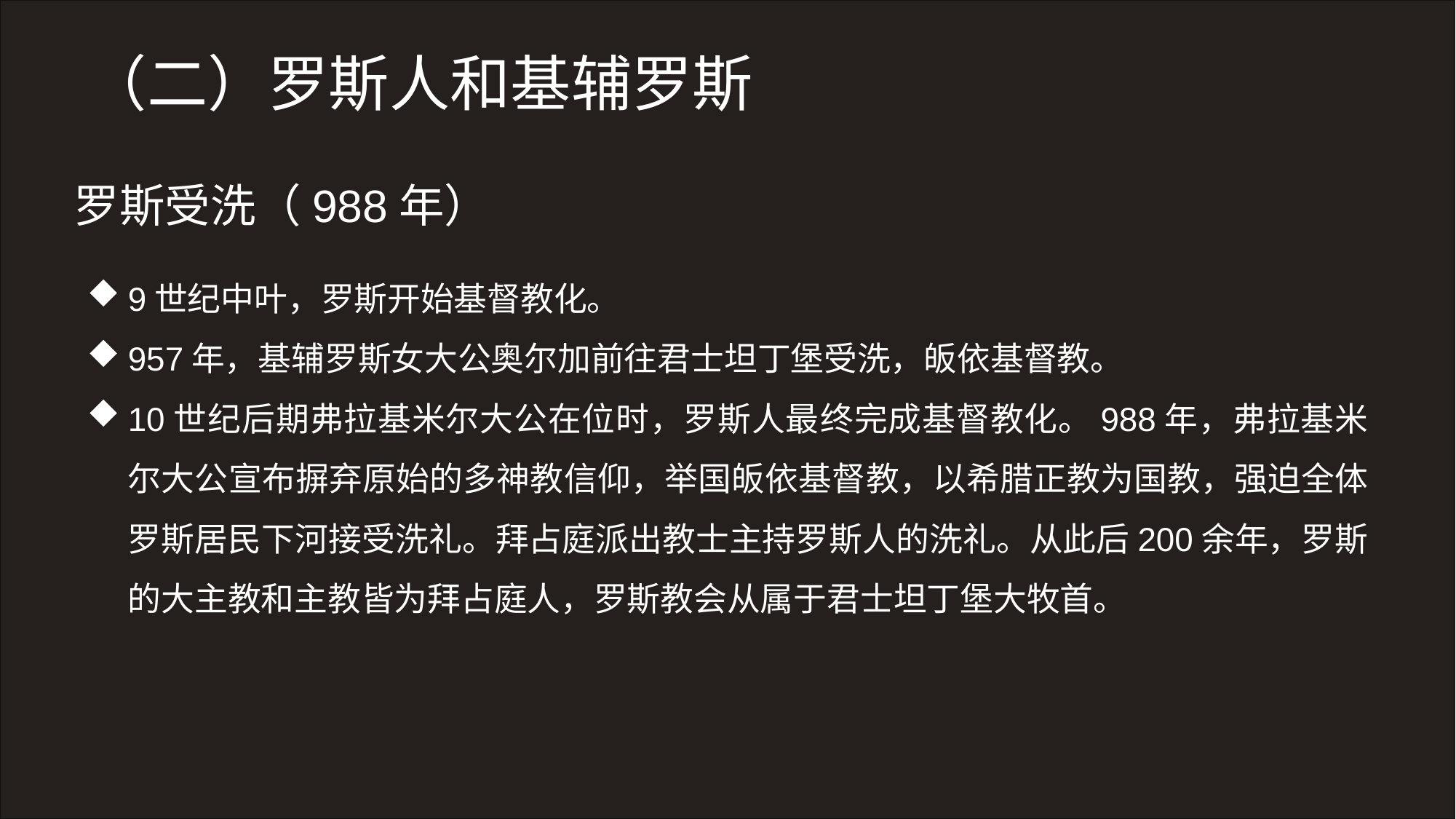

（二）罗斯人和基辅罗斯
罗斯受洗（988年）
9世纪中叶，罗斯开始基督教化。
957年，基辅罗斯女大公奥尔加前往君士坦丁堡受洗，皈依基督教。
10世纪后期弗拉基米尔大公在位时，罗斯人最终完成基督教化。988年，弗拉基米尔大公宣布摒弃原始的多神教信仰，举国皈依基督教，以希腊正教为国教，强迫全体罗斯居民下河接受洗礼。拜占庭派出教士主持罗斯人的洗礼。从此后200余年，罗斯的大主教和主教皆为拜占庭人，罗斯教会从属于君士坦丁堡大牧首。